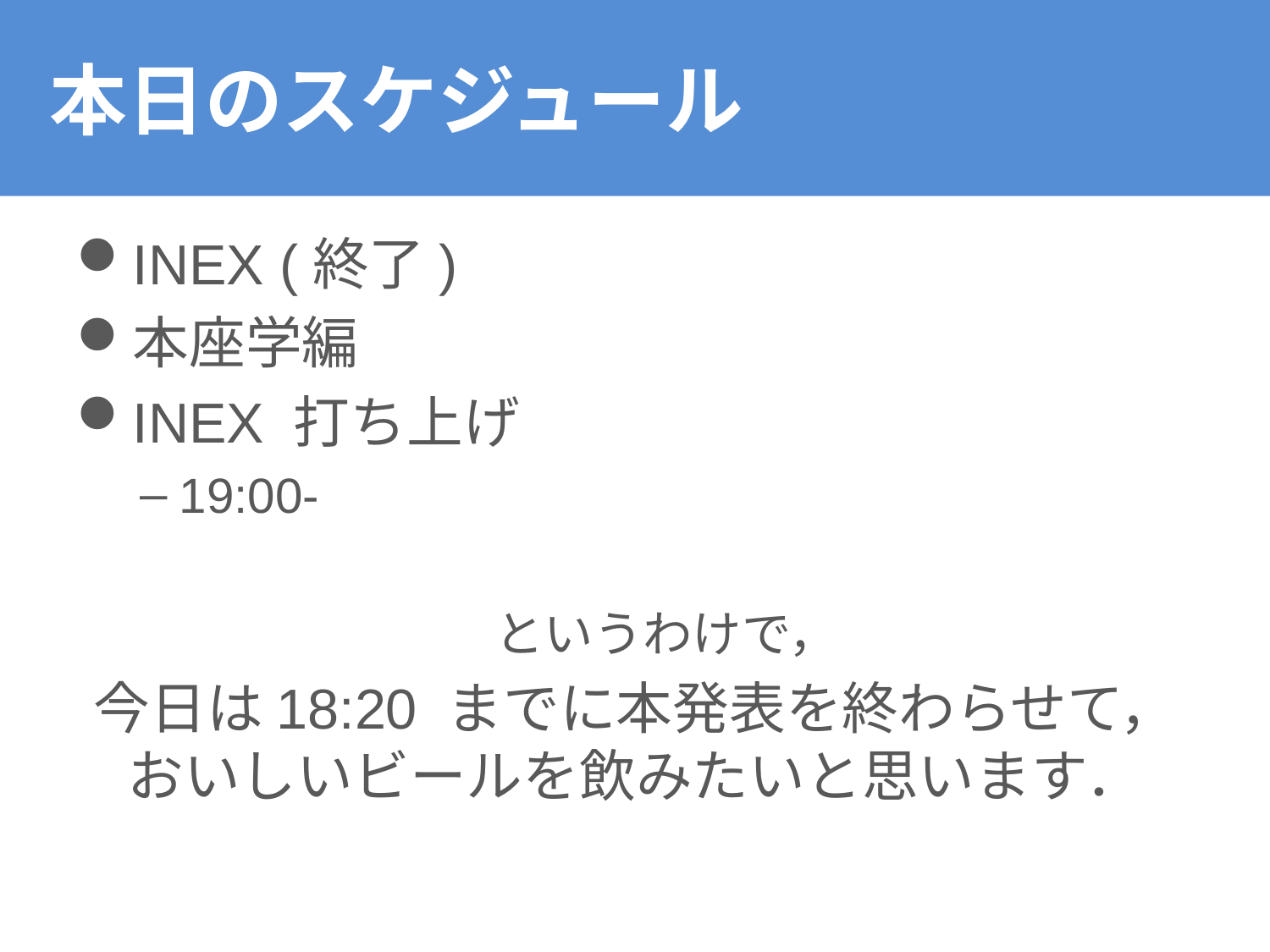

# 本日のスケジュール
INEX (終了)
本座学編
INEX 打ち上げ
19:00-

というわけで，
今日は18:20 までに本発表を終わらせて，おいしいビールを飲みたいと思います．